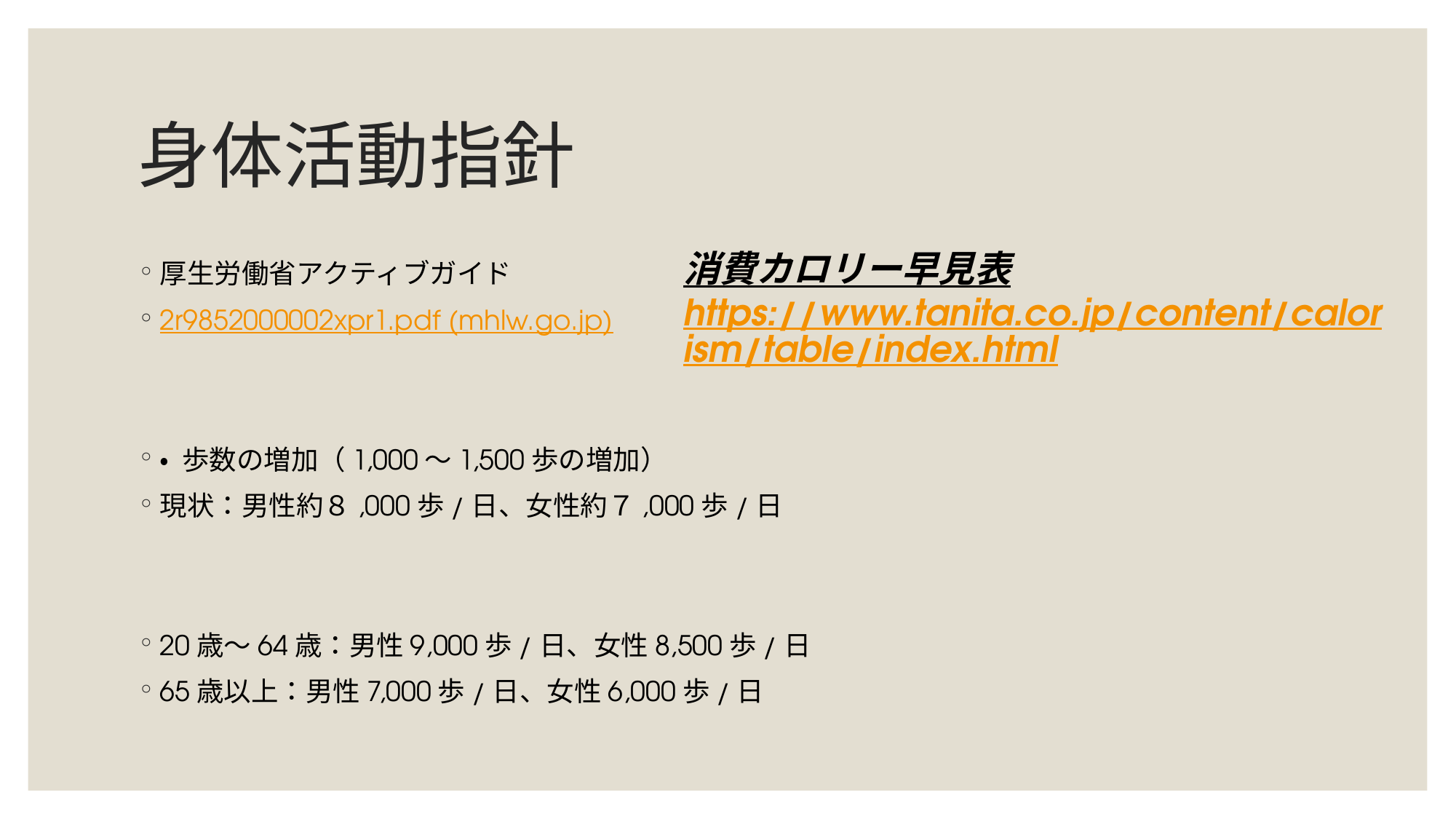

# 身体活動指針
消費カロリー早見表
https://www.tanita.co.jp/content/calorism/table/index.html

厚生労働省アクティブガイド
2r9852000002xpr1.pdf (mhlw.go.jp)

• 歩数の増加（1,000〜1,500歩の増加）
現状：男性約８,000歩/日、女性約７,000歩/日

20歳〜64歳：男性9,000歩/日、女性8,500歩/日
65歳以上：男性7,000歩/日、女性6,000歩/日